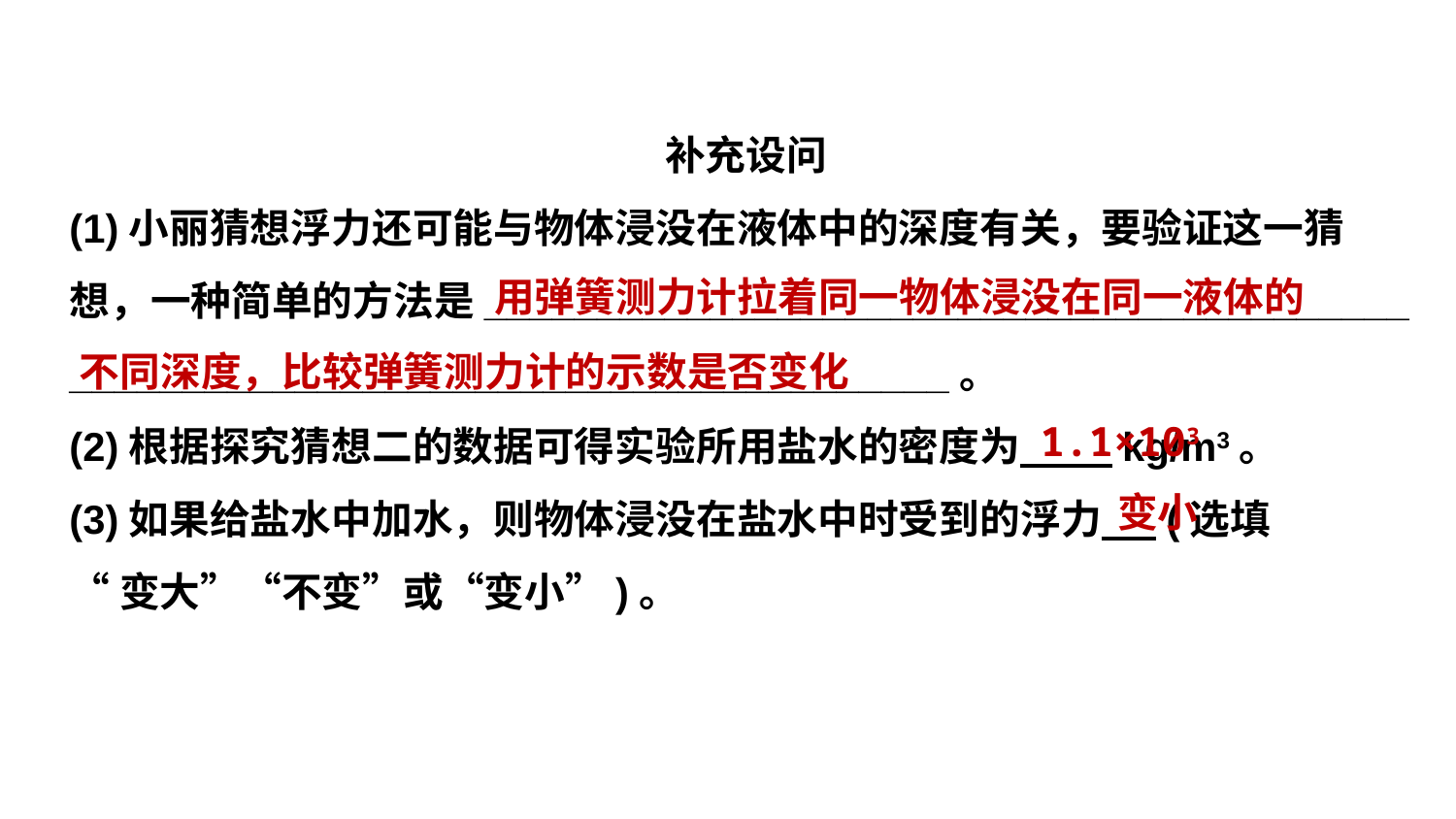

补充设问
(1)小丽猜想浮力还可能与物体浸没在液体中的深度有关，要验证这一猜
想，一种简单的方法是_________________________________________
_______________________________________。
(2)根据探究猜想二的数据可得实验所用盐水的密度为          kg/m3。
(3)如果给盐水中加水，则物体浸没在盐水中时受到的浮力      (选填
“变大”“不变”或“变小”)。
用弹簧测力计拉着同一物体浸没在同一液体的
不同深度，比较弹簧测力计的示数是否变化
1.1×103
变小